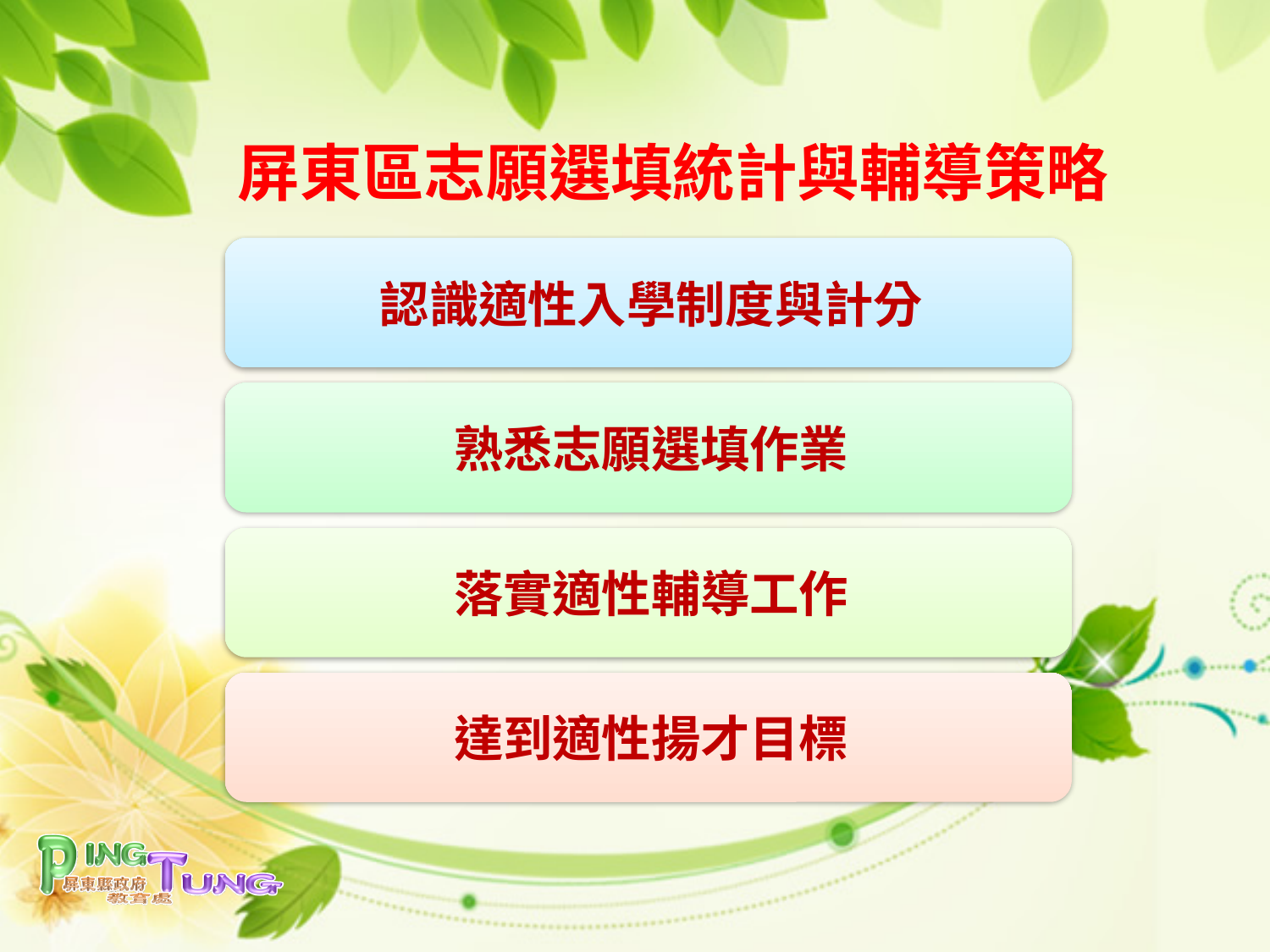

# 屏東區志願選填統計與輔導策略
認識適性入學制度與計分
熟悉志願選填作業
落實適性輔導工作
達到適性揚才目標